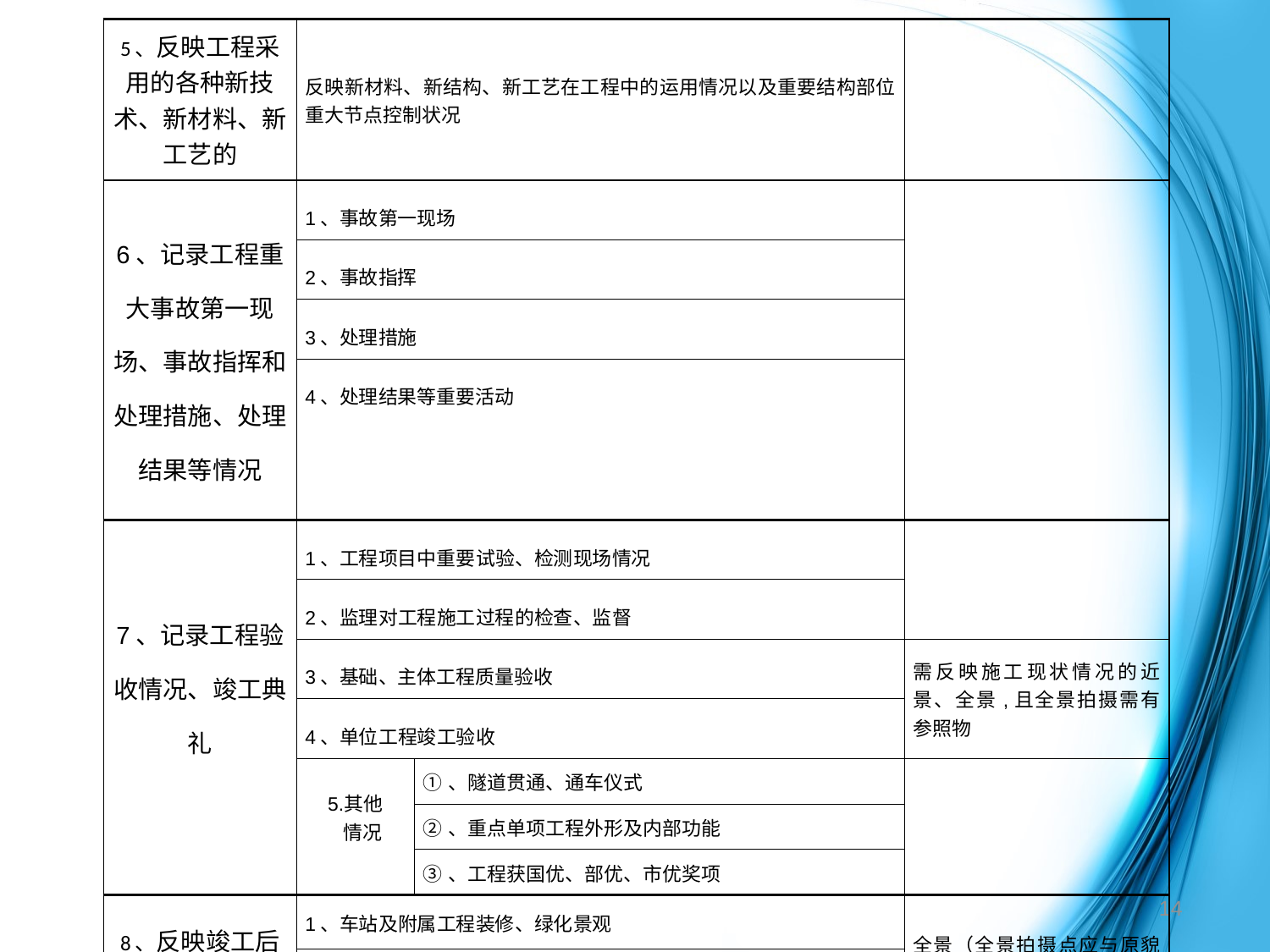

| 5、反映工程采用的各种新技术、新材料、新工艺的 | 反映新材料、新结构、新工艺在工程中的运用情况以及重要结构部位重大节点控制状况 |  |  |
| --- | --- | --- | --- |
| 6、记录工程重大事故第一现场、事故指挥和处理措施、处理结果等情况 | 1、事故第一现场 |  |  |
|  | 2、事故指挥 |  |  |
|  | 3、处理措施 |  |  |
|  | 4、处理结果等重要活动 |  |  |
| 7、记录工程验收情况、竣工典礼 | 1、工程项目中重要试验、检测现场情况 |  |  |
|  | 2、监理对工程施工过程的检查、监督 |  |  |
|  | 3、基础、主体工程质量验收 |  | 需反映施工现状情况的近景、全景,且全景拍摄需有参照物 |
|  | 4、单位工程竣工验收 |  |  |
|  | 其他 情况 | ①、隧道贯通、通车仪式 |  |
|  |  | ②、重点单项工程外形及内部功能 |  |
|  |  | ③、工程获国优、部优、市优奖项 |  |
| 8、反映竣工后的工程面貌 | 1、车站及附属工程装修、绿化景观 |  | 全景（全景拍摄点应与原貌拍摄点一致） |
|  | 2、竣工后的工程周边状况及全貌 |  |  |
14